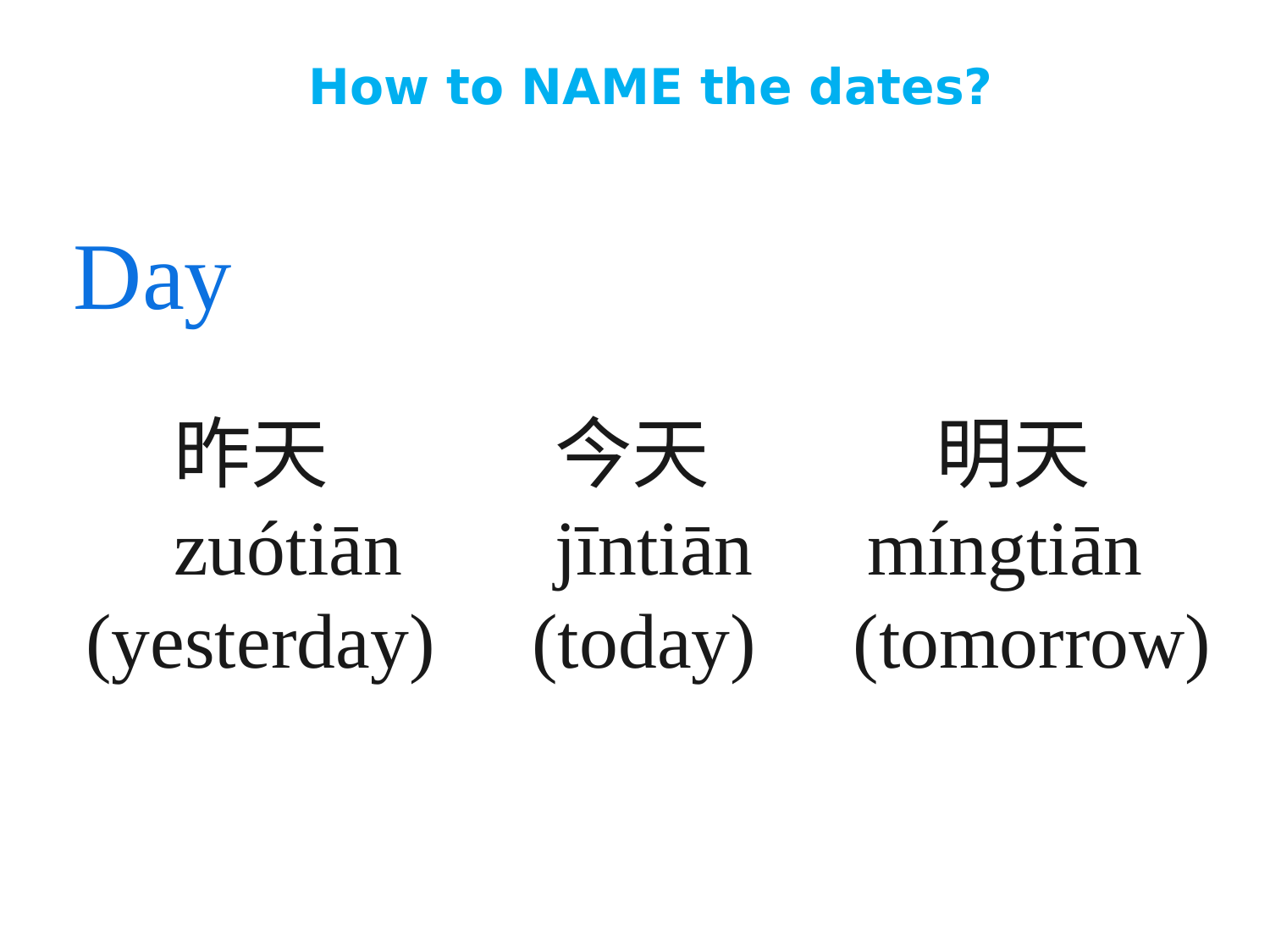

# How to NAME the dates?
Day
	昨天		今天		明天
	zuótiān		jīntiān	   míngtiān
  (yesterday)     (today)     (tomorrow)